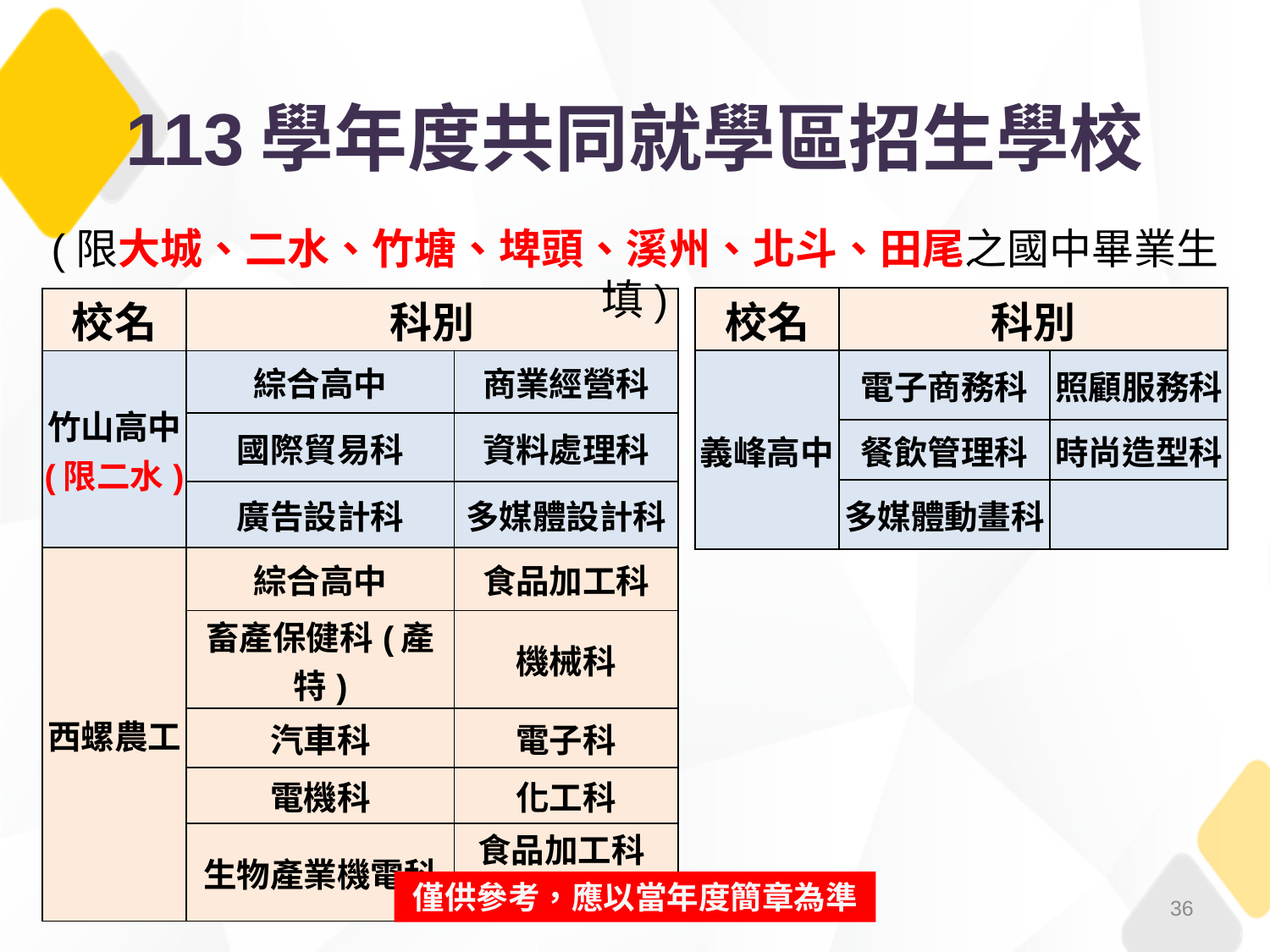

113學年度共同就學區招生學校
(限大城、二水、竹塘、埤頭、溪州、北斗、田尾之國中畢業生填)
| 校名 | 科別 |  |
| --- | --- | --- |
| 義峰高中 | 電子商務科 | 照顧服務科 |
|  | 餐飲管理科 | 時尚造型科 |
|  | 多媒體動畫科 |  |
| 校名 | 科別 |  |
| --- | --- | --- |
| 竹山高中 (限二水) | 綜合高中 | 商業經營科 |
|  | 國際貿易科 | 資料處理科 |
|  | 廣告設計科 | 多媒體設計科 |
| 西螺農工 | 綜合高中 | 食品加工科 |
|  | 畜產保健科(產特) | 機械科 |
|  | 汽車科 | 電子科 |
|  | 電機科 | 化工科 |
|  | 生物產業機電科 | 食品加工科(夜) |
僅供參考，應以當年度簡章為準
36